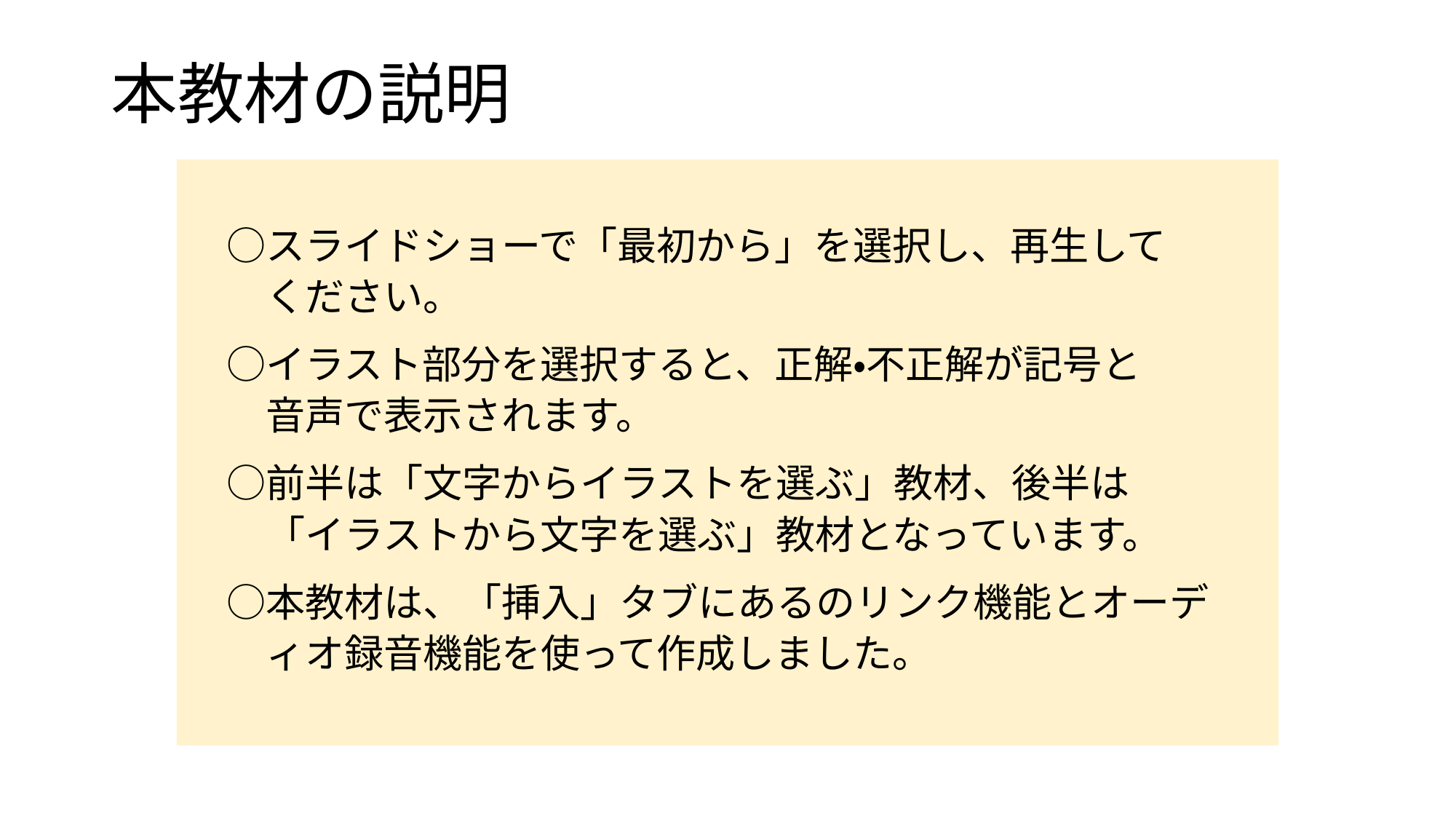

# 本教材の説明

　○スライドショーで「最初から」を選択し、再生して
　　ください。
　○イラスト部分を選択すると、正解・不正解が記号と
　　音声で表示されます。
　○前半は「文字からイラストを選ぶ」教材、後半は
　　「イラストから文字を選ぶ」教材となっています。
　○本教材は、「挿入」タブにあるのリンク機能とオーデ
　　ィオ録音機能を使って作成しました。